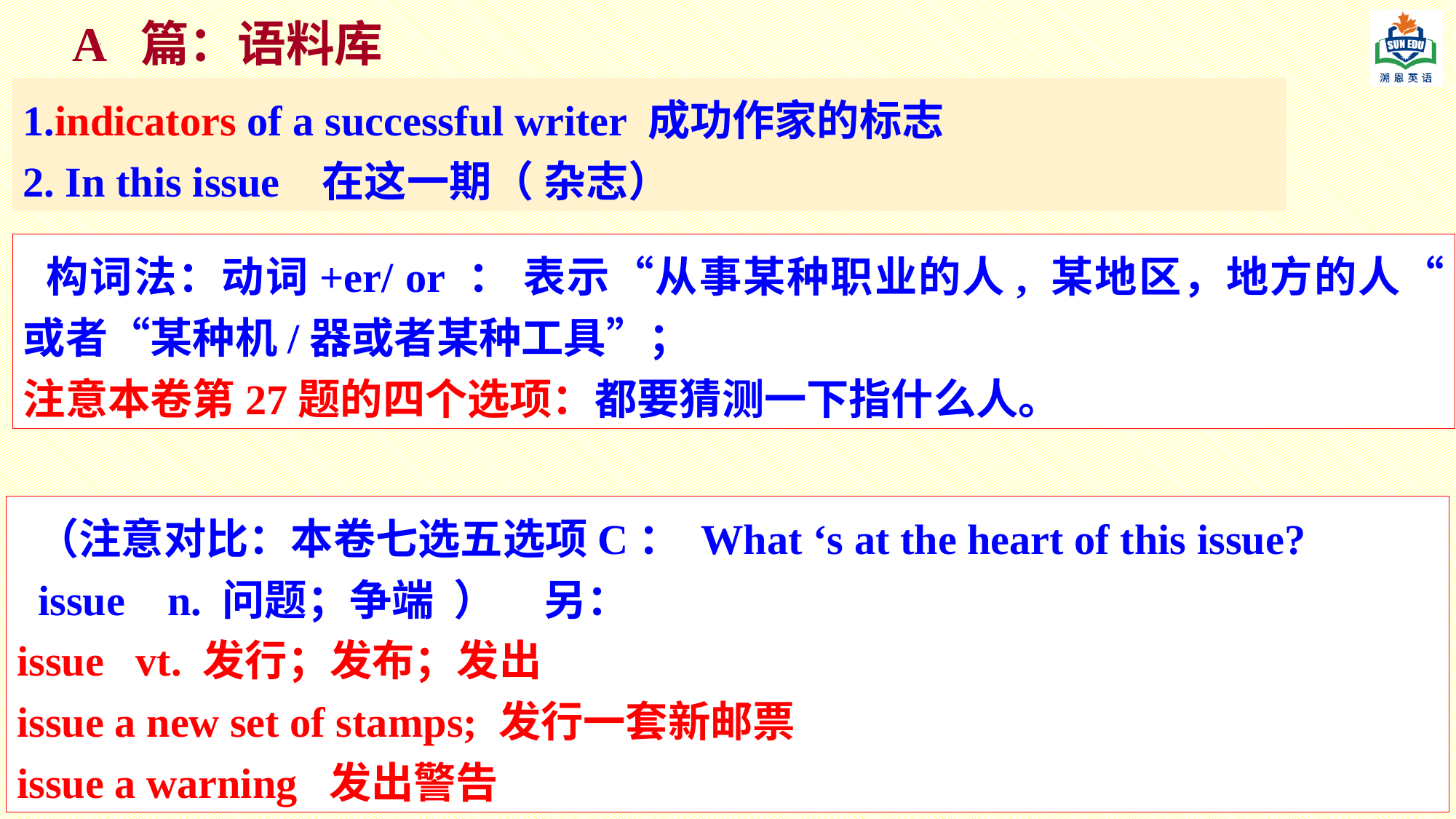

A  篇：语料库
1.indicators of a successful writer 成功作家的标志
2. In this issue   在这一期（ 杂志）
 构词法：动词+er/ or ： 表示“从事某种职业的人, 某地区，地方的人“ 或者“某种机/器或者某种工具”；
注意本卷第27题的四个选项：都要猜测一下指什么人。
 （注意对比：本卷七选五选项C： What ‘s at the heart of this issue?
  issue    n. 问题；争端  ）     另：
issue   vt. 发行；发布；发出
issue a new set of stamps; 发行一套新邮票
issue a warning  发出警告